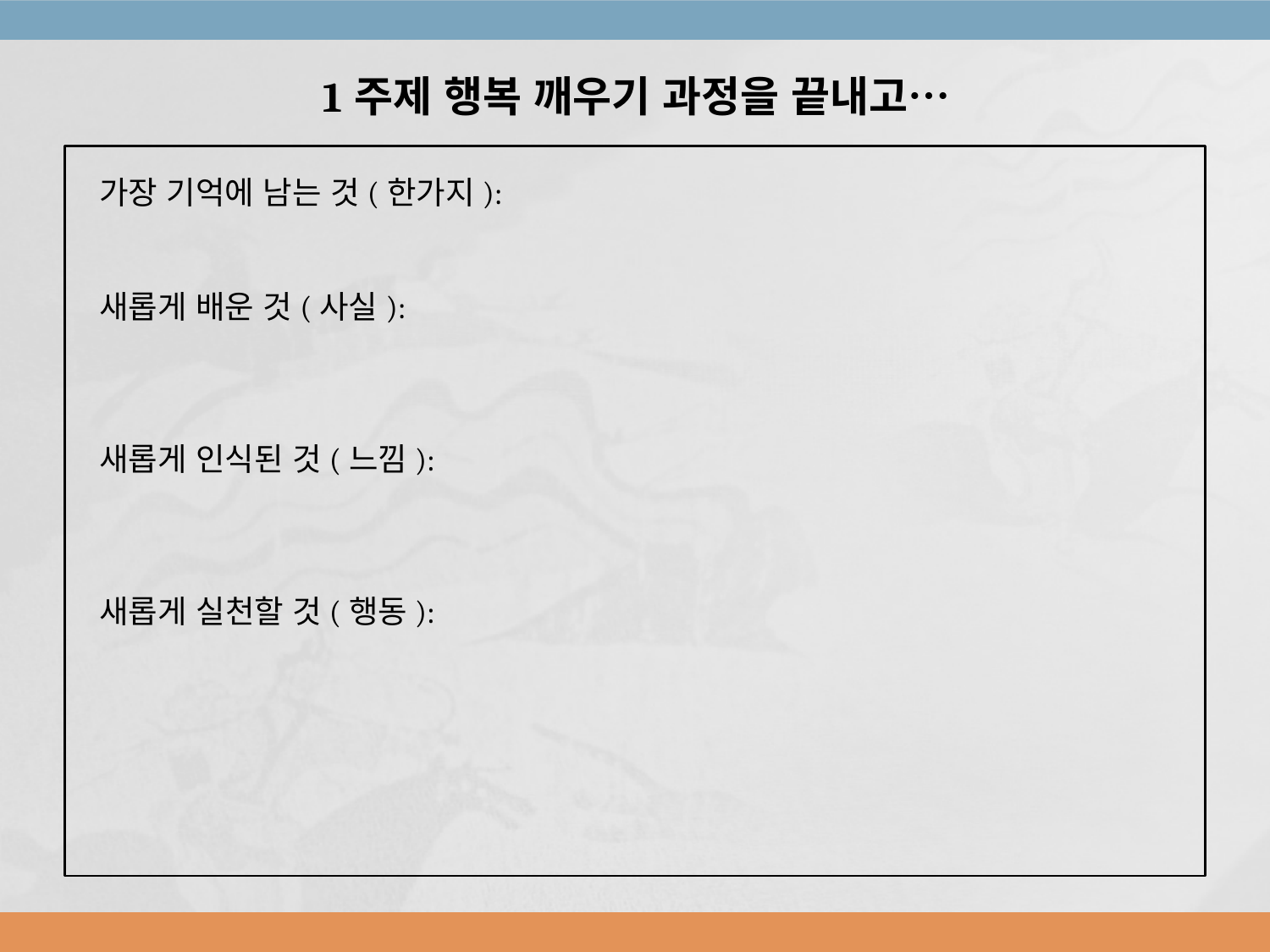

1주제 행복 깨우기 과정을 끝내고…

가장 기억에 남는 것(한가지):

새롭게 배운 것(사실):

새롭게 인식된 것(느낌):

새롭게 실천할 것(행동):